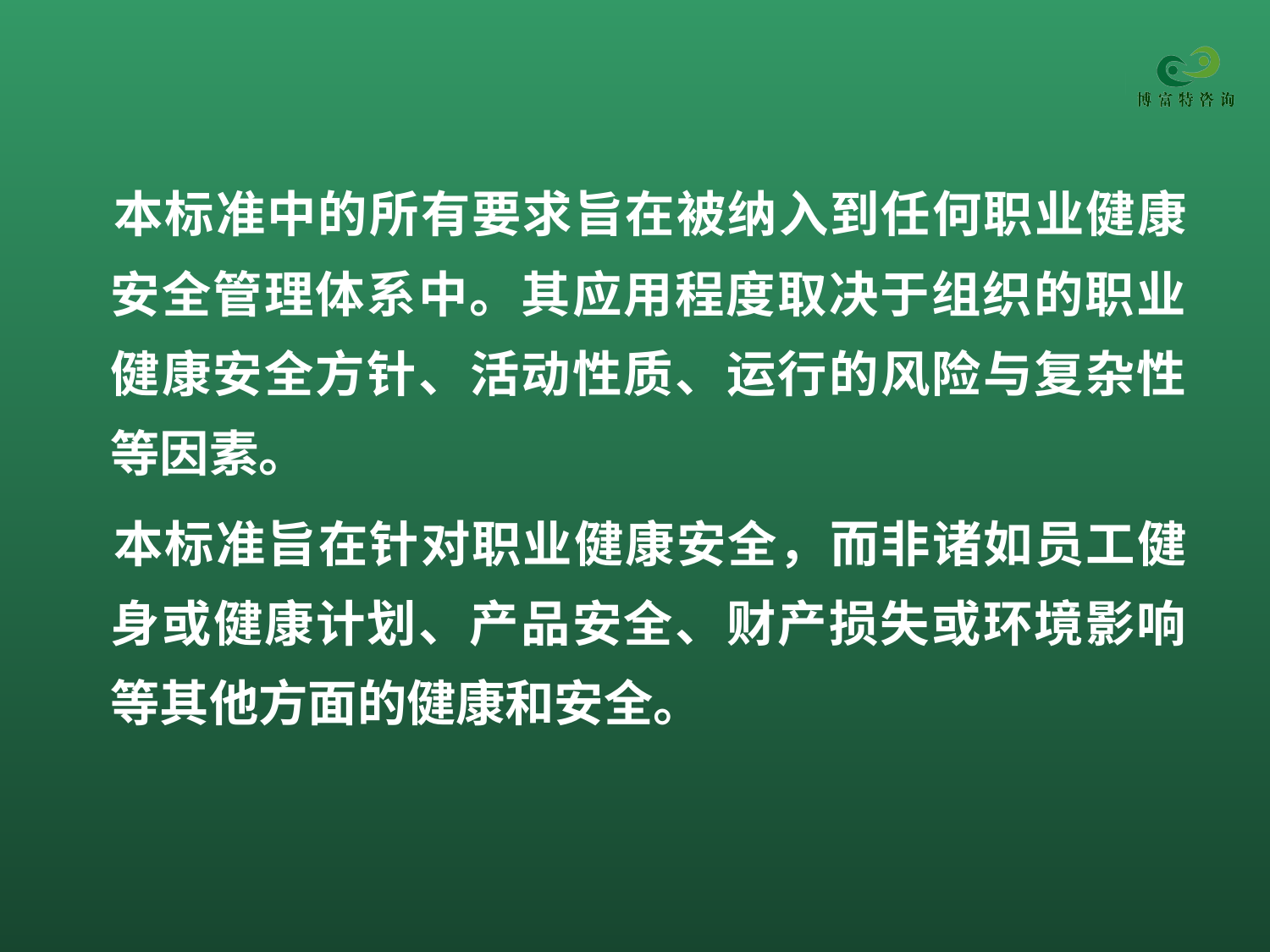

本标准中的所有要求旨在被纳入到任何职业健康安全管理体系中。其应用程度取决于组织的职业健康安全方针、活动性质、运行的风险与复杂性等因素。
    本标准旨在针对职业健康安全，而非诸如员工健身或健康计划、产品安全、财产损失或环境影响等其他方面的健康和安全。